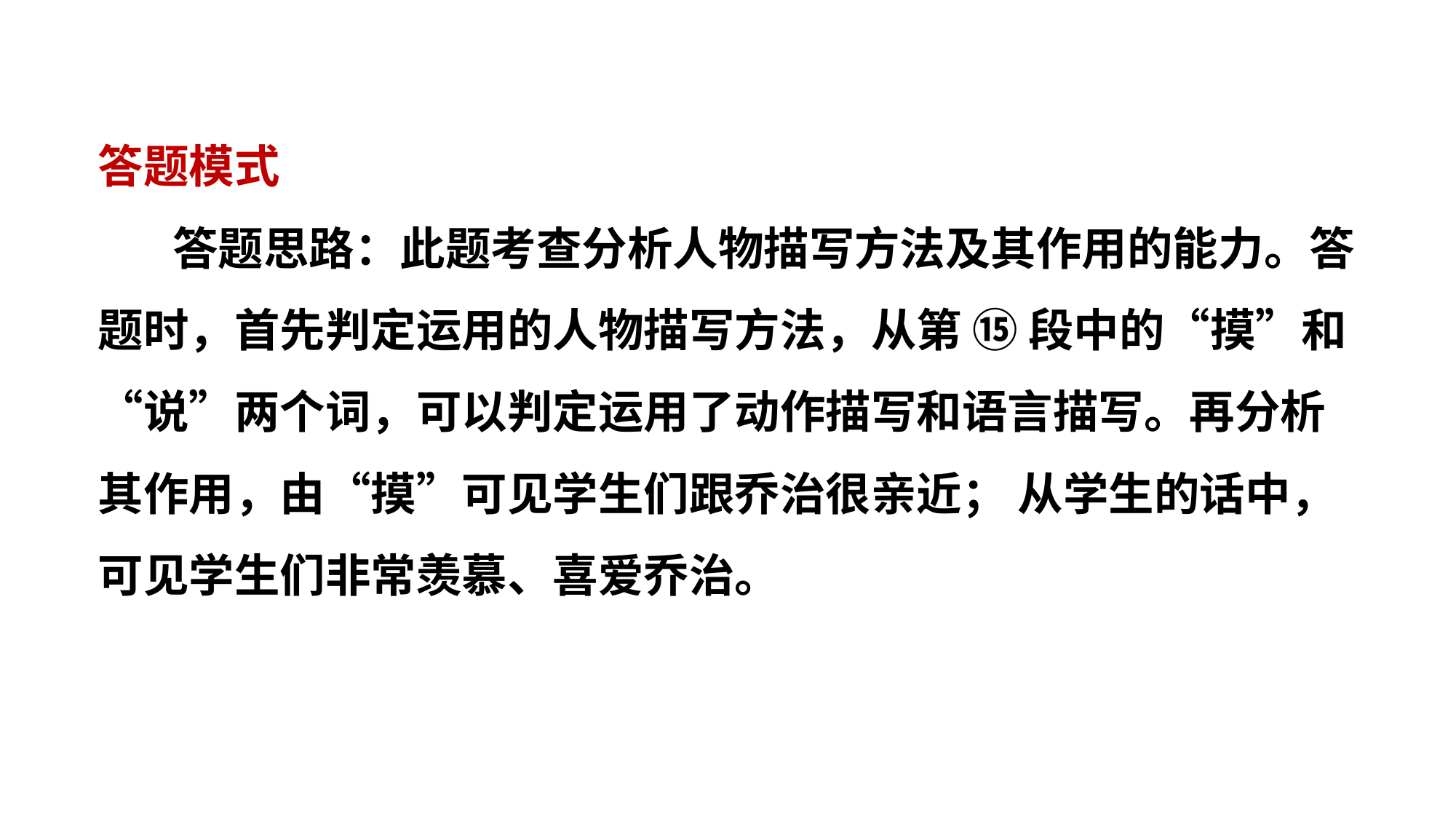

答题模式
答题思路：此题考查分析人物描写方法及其作用的能力。答题时，首先判定运用的人物描写方法，从第 ⑮ 段中的“摸”和“说”两个词，可以判定运用了动作描写和语言描写。再分析其作用，由“摸”可见学生们跟乔治很亲近； 从学生的话中，可见学生们非常羡慕、喜爱乔治。